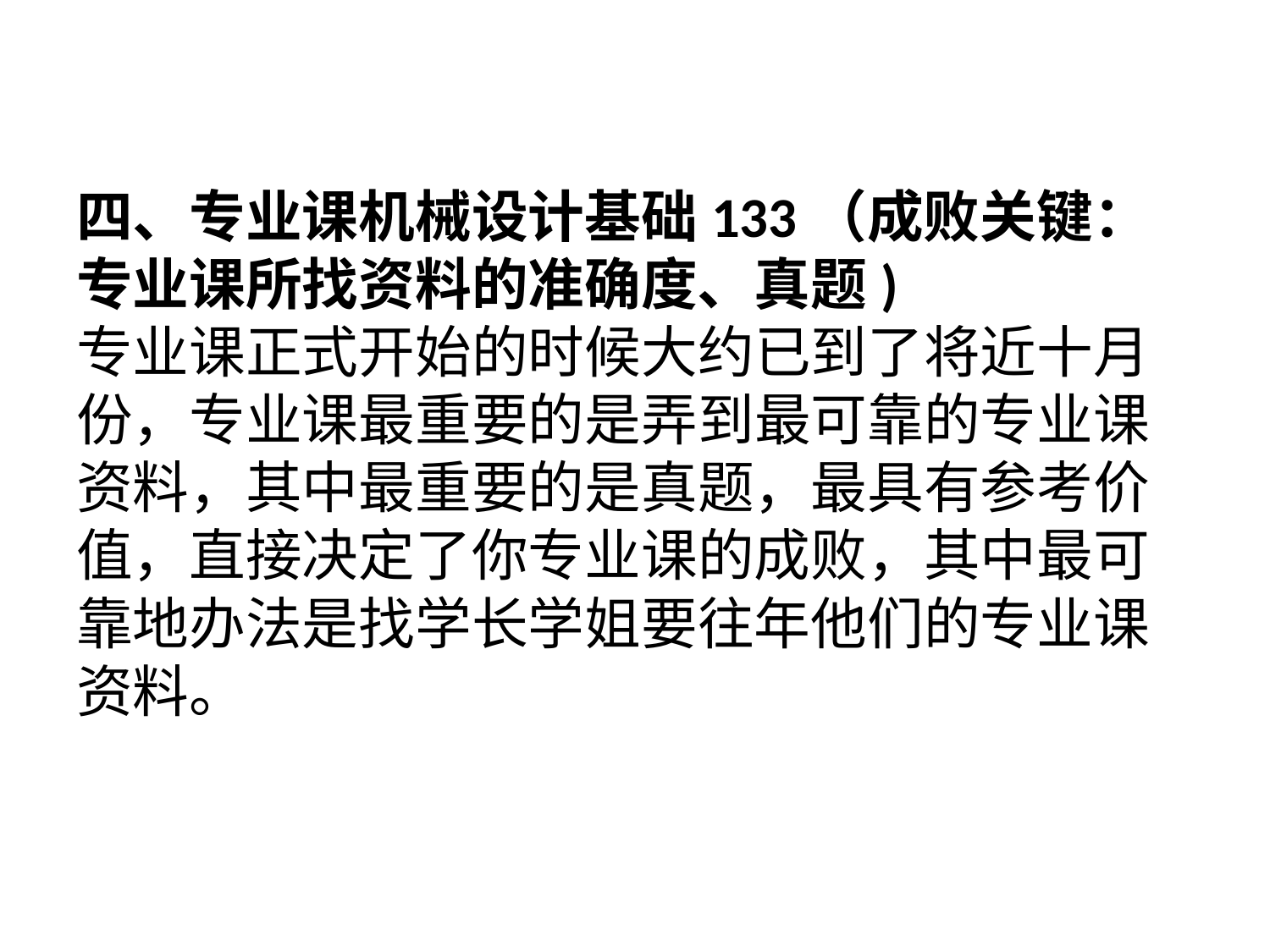

# 四、专业课机械设计基础133（成败关键：专业课所找资料的准确度、真题) 专业课正式开始的时候大约已到了将近十月份，专业课最重要的是弄到最可靠的专业课资料，其中最重要的是真题，最具有参考价值，直接决定了你专业课的成败，其中最可靠地办法是找学长学姐要往年他们的专业课资料。